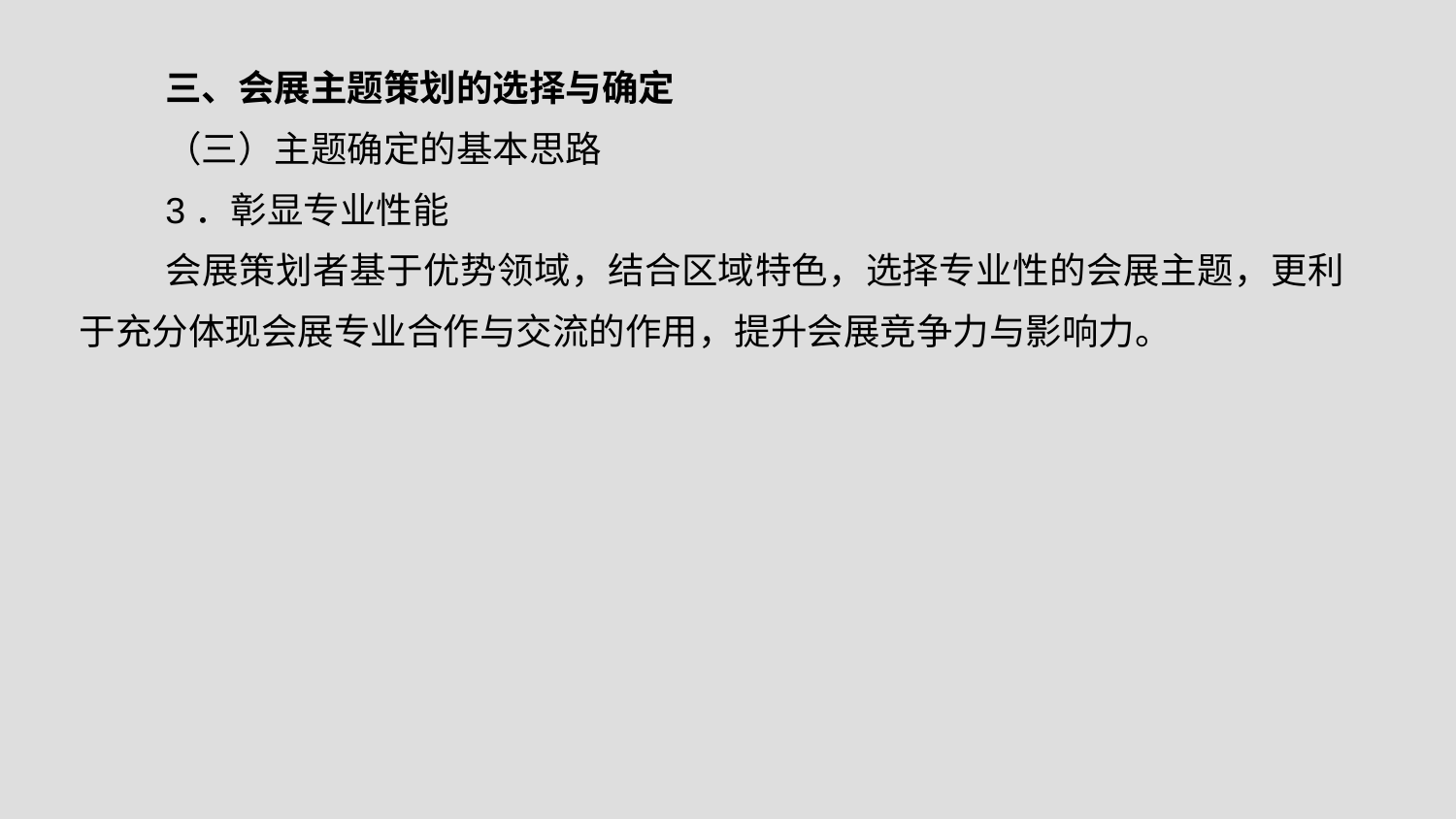

三、会展主题策划的选择与确定
（三）主题确定的基本思路
3．彰显专业性能
会展策划者基于优势领域，结合区域特色，选择专业性的会展主题，更利于充分体现会展专业合作与交流的作用，提升会展竞争力与影响力。